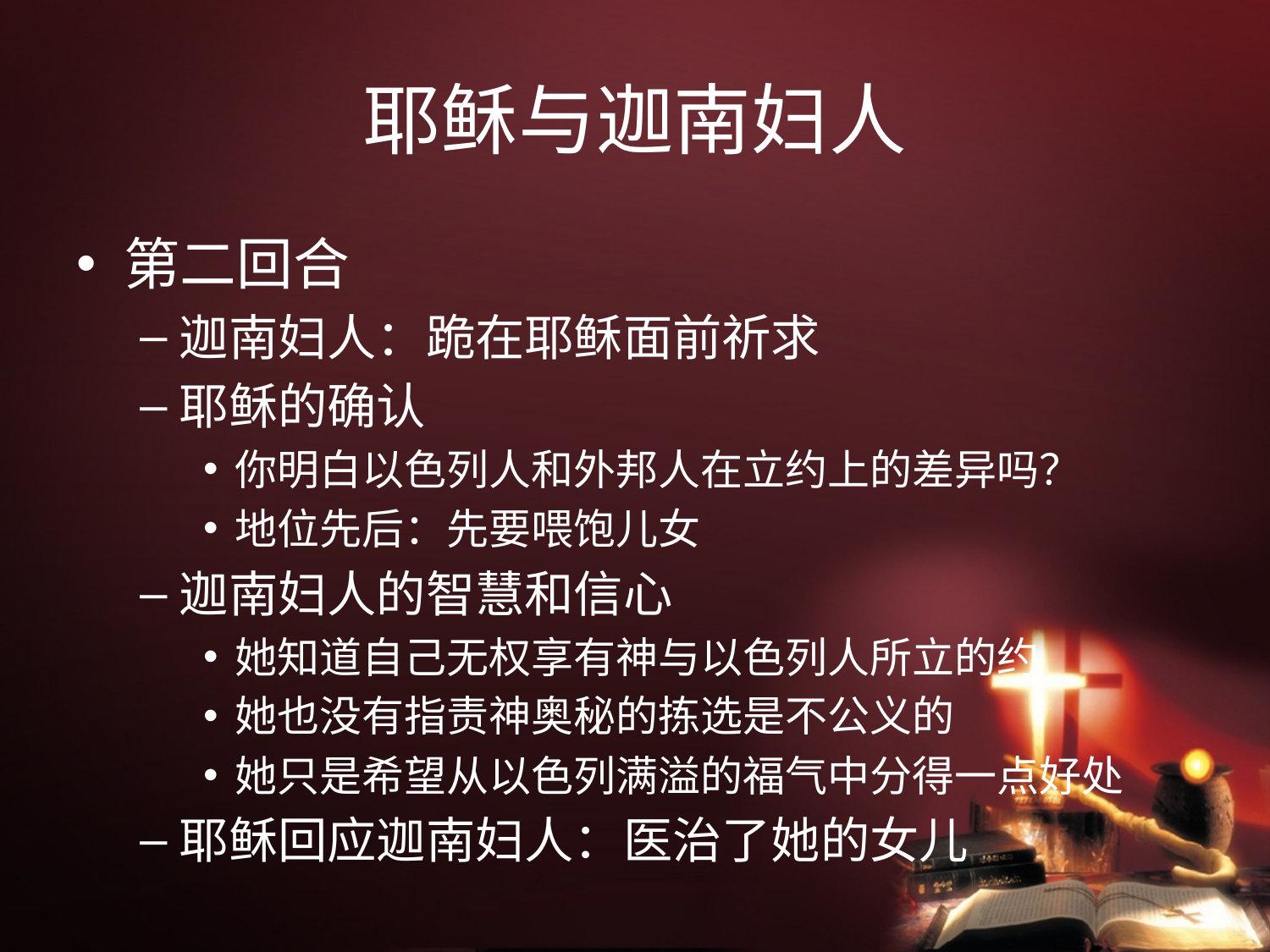

# 耶稣与迦南妇人
第二回合
迦南妇人：跪在耶稣面前祈求
耶稣的确认
你明白以色列人和外邦人在立约上的差异吗？
地位先后：先要喂饱儿女
迦南妇人的智慧和信心
她知道自己无权享有神与以色列人所立的约
她也没有指责神奥秘的拣选是不公义的
她只是希望从以色列满溢的福气中分得一点好处
耶稣回应迦南妇人：医治了她的女儿